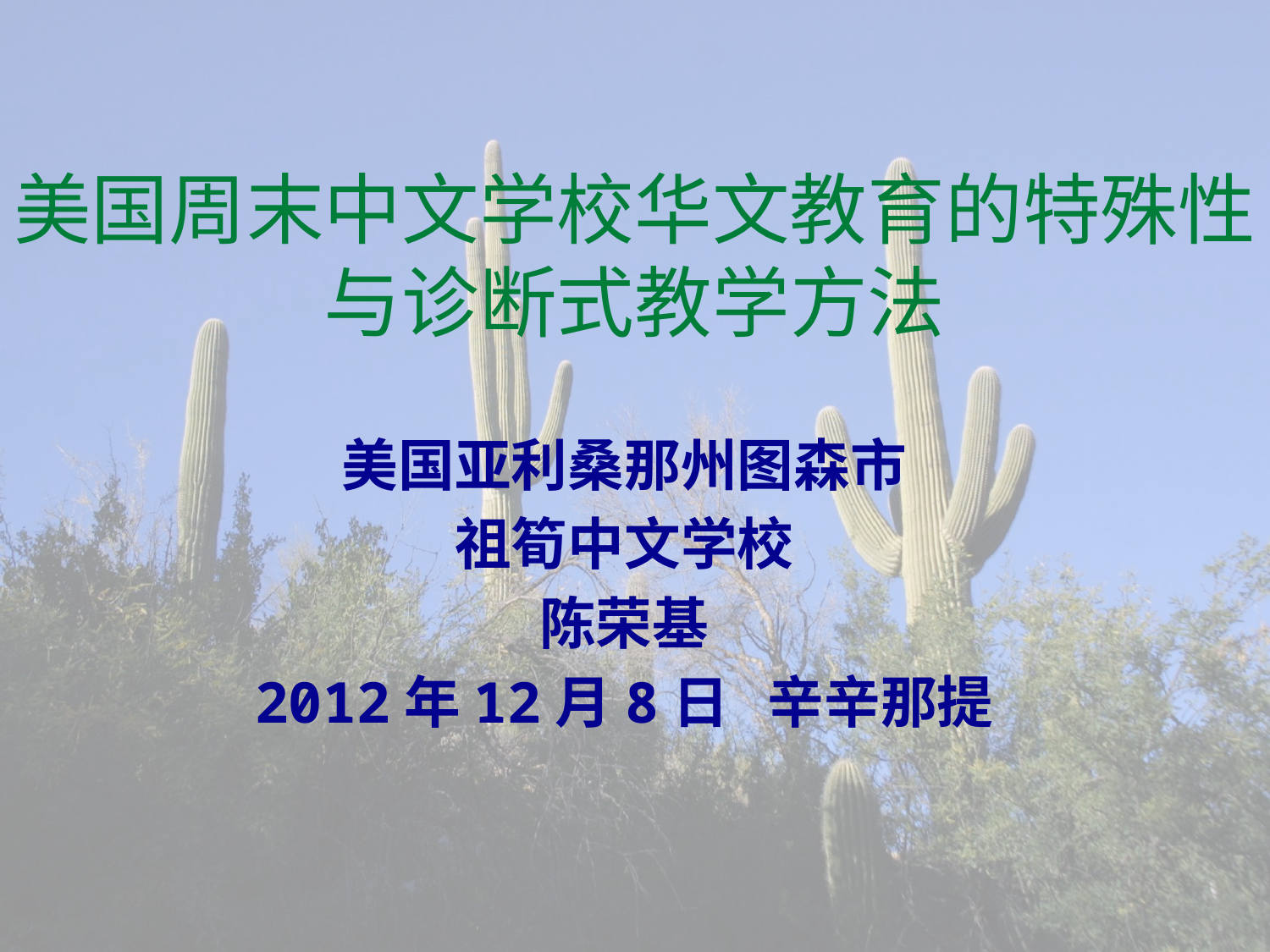

# 美国周末中文学校华文教育的特殊性与诊断式教学方法
美国亚利桑那州图森市
祖筍中文学校
陈荣基
2012年12月8日   辛辛那提